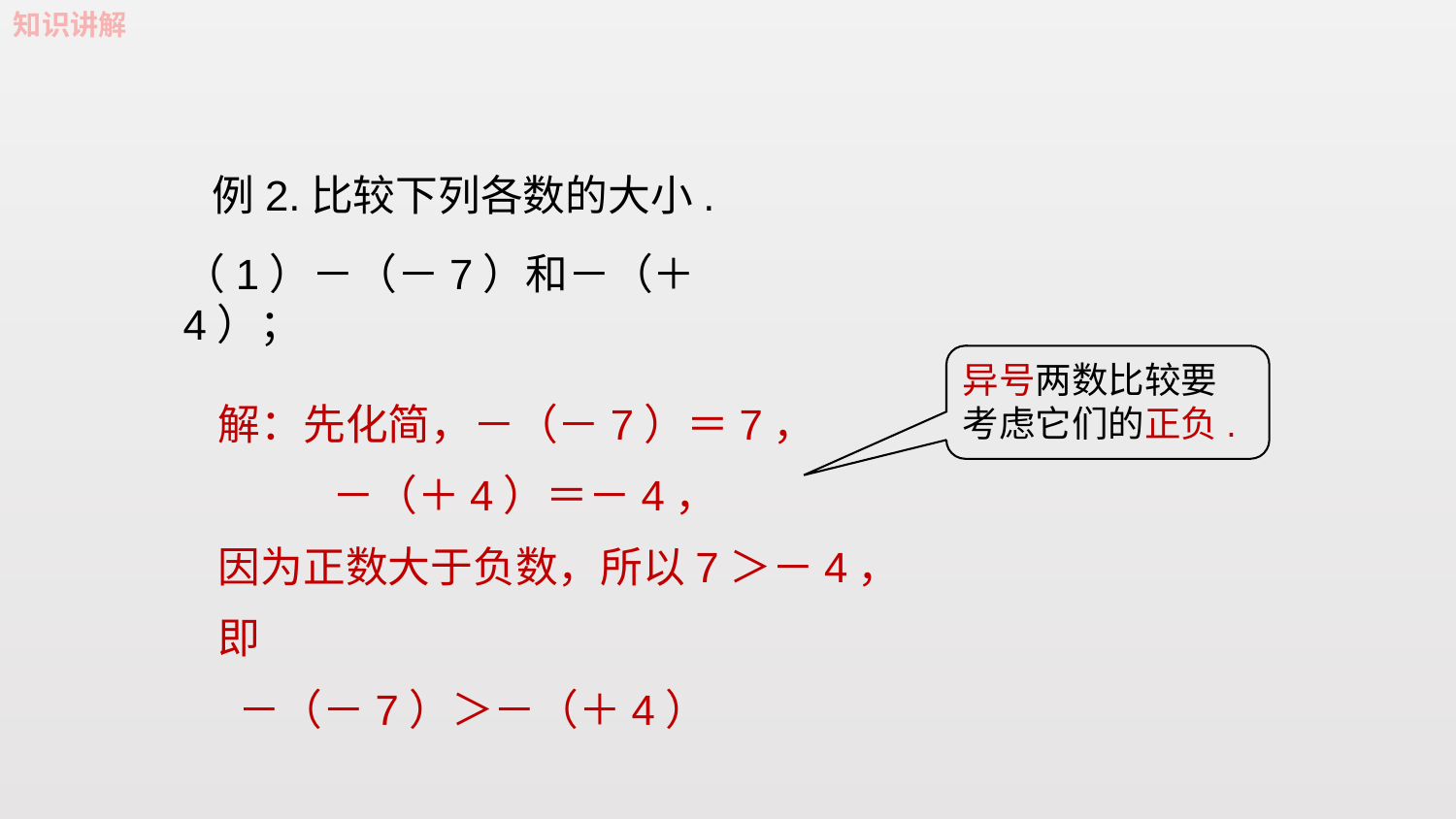

知识讲解
例2.比较下列各数的大小.
（1）－（－7）和－（＋4）；
异号两数比较要考虑它们的正负.
解：先化简，－（－7）＝7，
           －（＋4）＝－4，
因为正数大于负数，所以7＞－4，即
 －（－7）＞－（＋4）